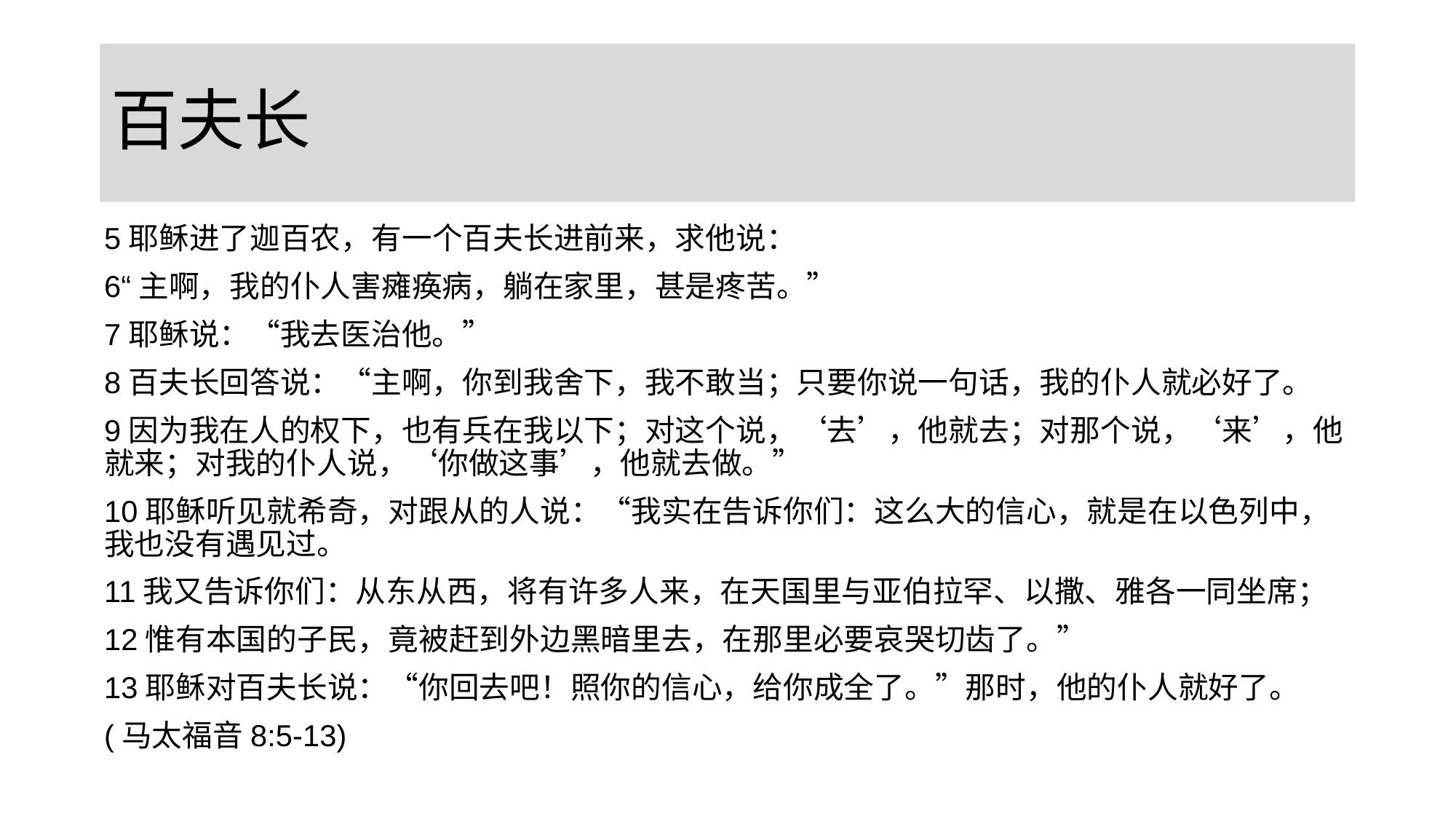

# 百夫长
5耶稣进了迦百农，有一个百夫长进前来，求他说：
6“主啊，我的仆人害瘫痪病，躺在家里，甚是疼苦。”
7耶稣说：“我去医治他。”
8百夫长回答说：“主啊，你到我舍下，我不敢当；只要你说一句话，我的仆人就必好了。
9因为我在人的权下，也有兵在我以下；对这个说，‘去’，他就去；对那个说，‘来’，他就来；对我的仆人说，‘你做这事’，他就去做。”
10耶稣听见就希奇，对跟从的人说：“我实在告诉你们：这么大的信心，就是在以色列中，我也没有遇见过。
11我又告诉你们：从东从西，将有许多人来，在天国里与亚伯拉罕、以撒、雅各一同坐席；
12惟有本国的子民，竟被赶到外边黑暗里去，在那里必要哀哭切齿了。”
13耶稣对百夫长说：“你回去吧！照你的信心，给你成全了。”那时，他的仆人就好了。
(马太福音8:5-13)